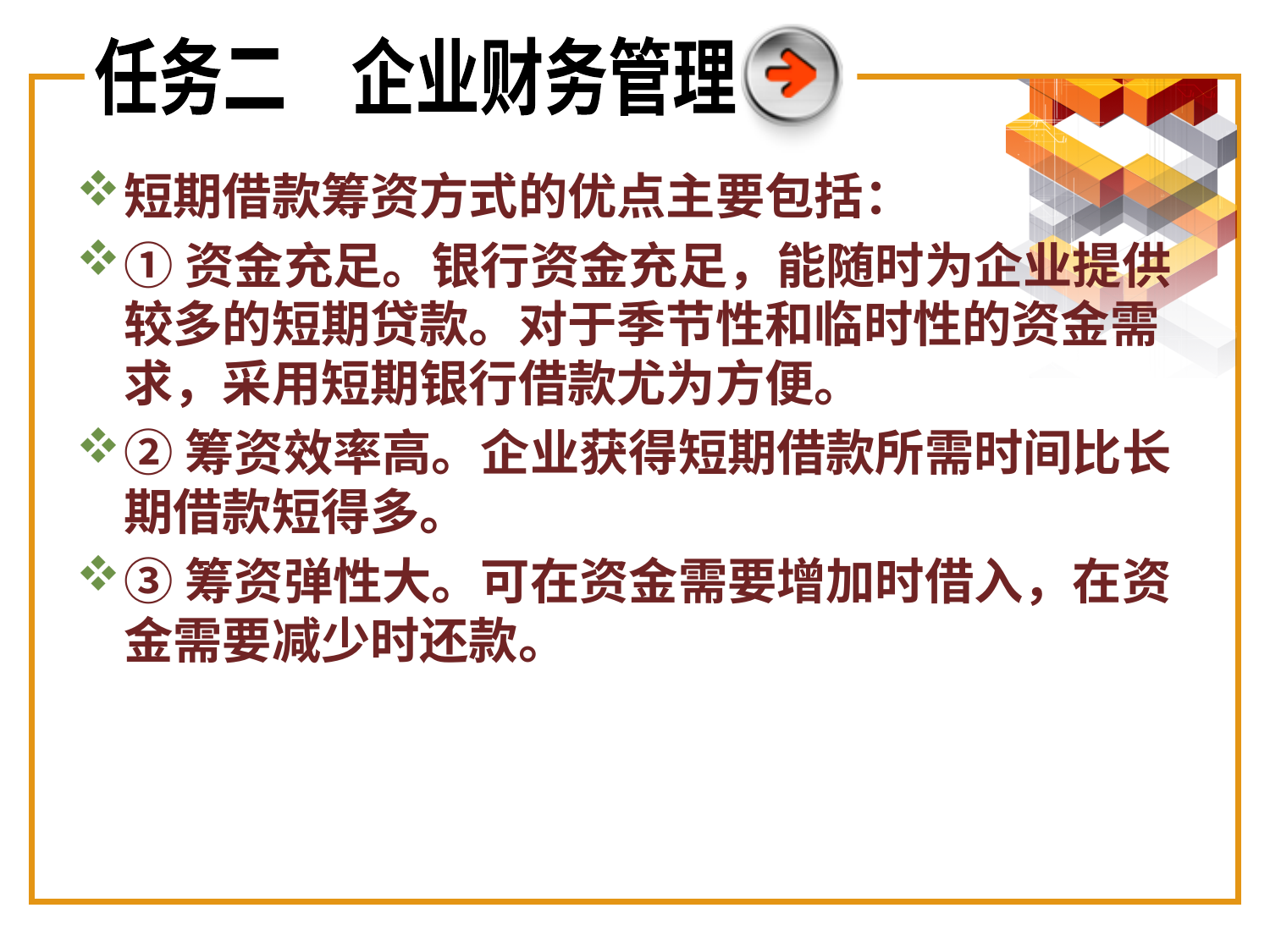

任务二　企业财务管理
短期借款筹资方式的优点主要包括：
①资金充足。银行资金充足，能随时为企业提供较多的短期贷款。对于季节性和临时性的资金需求，采用短期银行借款尤为方便。
②筹资效率高。企业获得短期借款所需时间比长期借款短得多。
③筹资弹性大。可在资金需要增加时借入，在资金需要减少时还款。